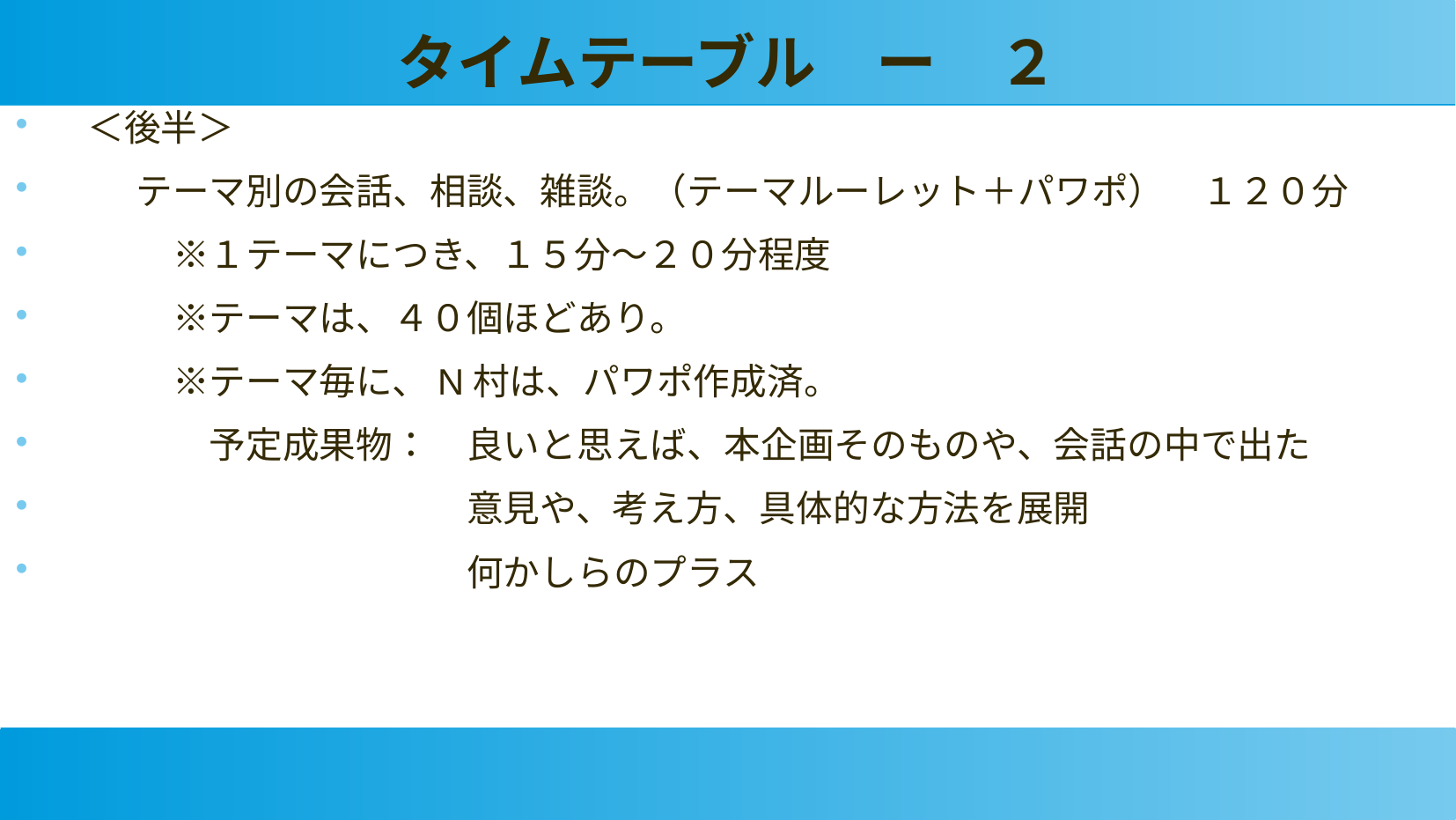

タイムテーブル　ー　２
  ＜後半＞
　　テーマ別の会話、相談、雑談。（テーマルーレット＋パワポ）　１２０分
　　　※１テーマにつき、１５分～２０分程度
　　　※テーマは、４０個ほどあり。
　　　※テーマ毎に、N村は、パワポ作成済。
　　　　予定成果物：　良いと思えば、本企画そのものや、会話の中で出た
　　　　　　　　　　　意見や、考え方、具体的な方法を展開
　　　　　　　　　　　何かしらのプラス